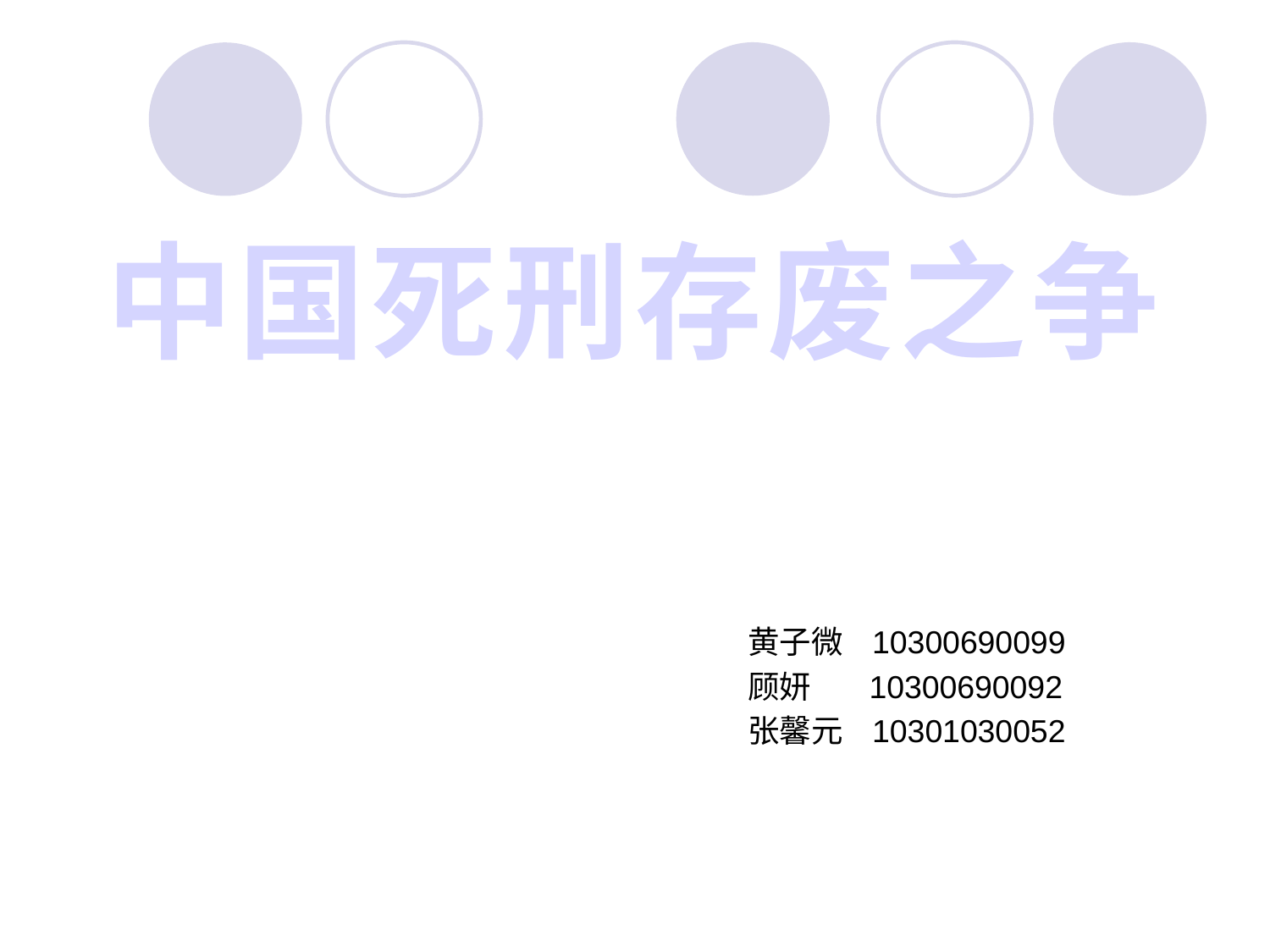

中国死刑存废之争
黄子微   10300690099
顾妍       10300690092
张馨元   10301030052